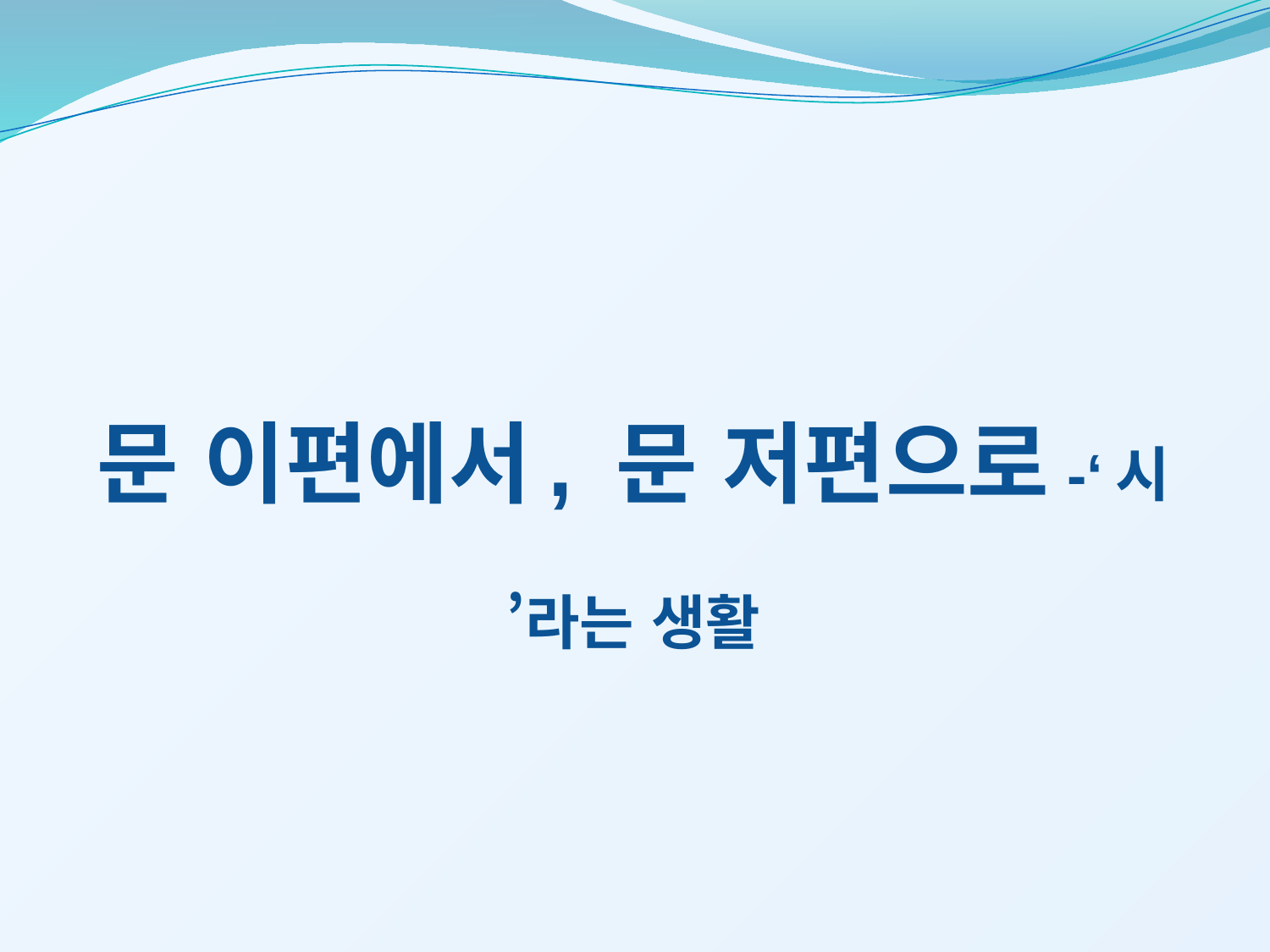

# 문 이편에서, 문 저편으로-‘시 ’라는 생활